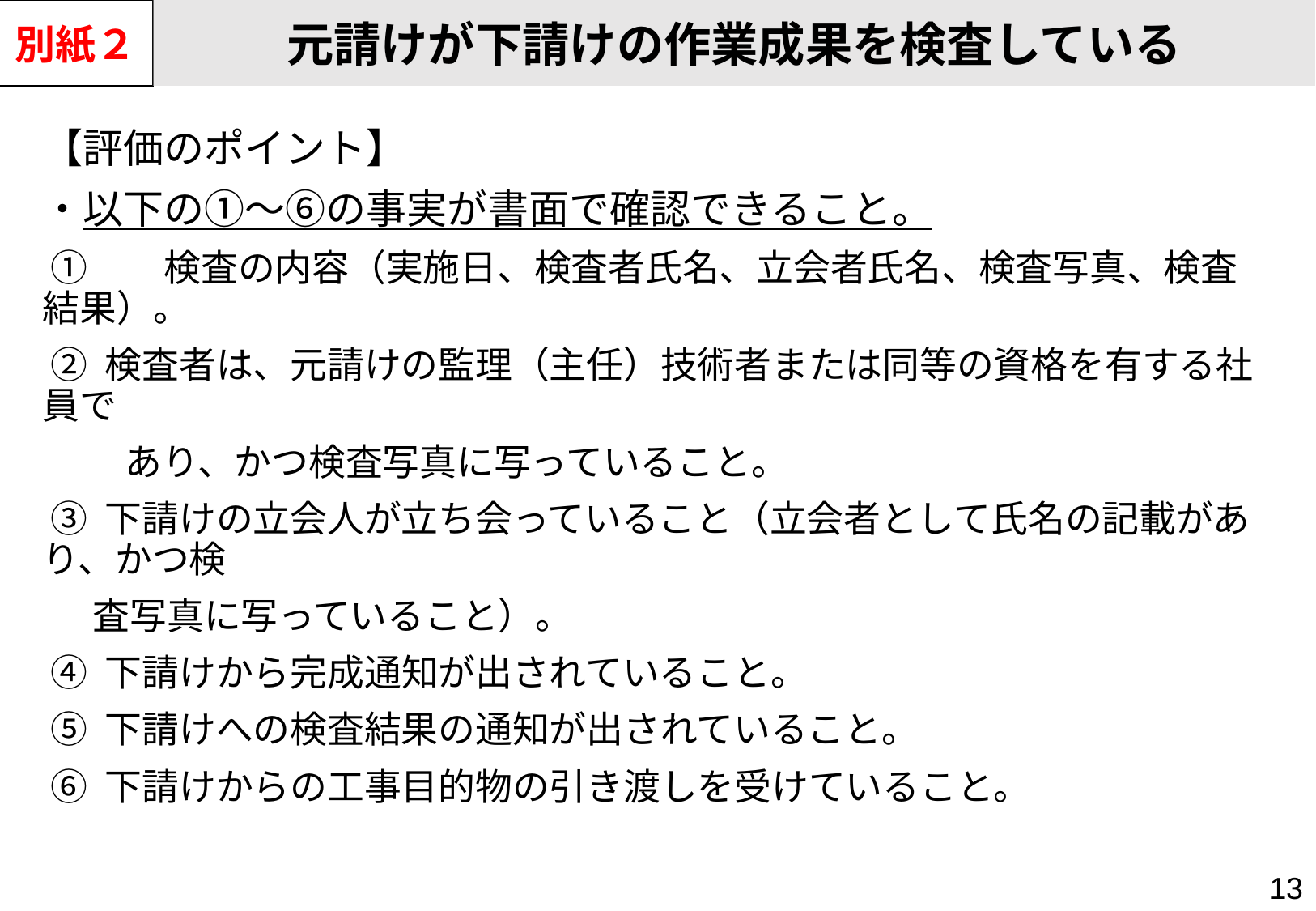

別紙２
元請けが下請けの作業成果を検査している
【評価のポイント】
・以下の①～⑥の事実が書面で確認できること。
 ①	検査の内容（実施日、検査者氏名、立会者氏名、検査写真、検査結果）。
 ② 検査者は、元請けの監理（主任）技術者または同等の資格を有する社員で
　　 あり、かつ検査写真に写っていること。
 ③ 下請けの立会人が立ち会っていること（立会者として氏名の記載があり、かつ検
     査写真に写っていること）。
 ④ 下請けから完成通知が出されていること。
 ⑤ 下請けへの検査結果の通知が出されていること。
 ⑥ 下請けからの工事目的物の引き渡しを受けていること。

13